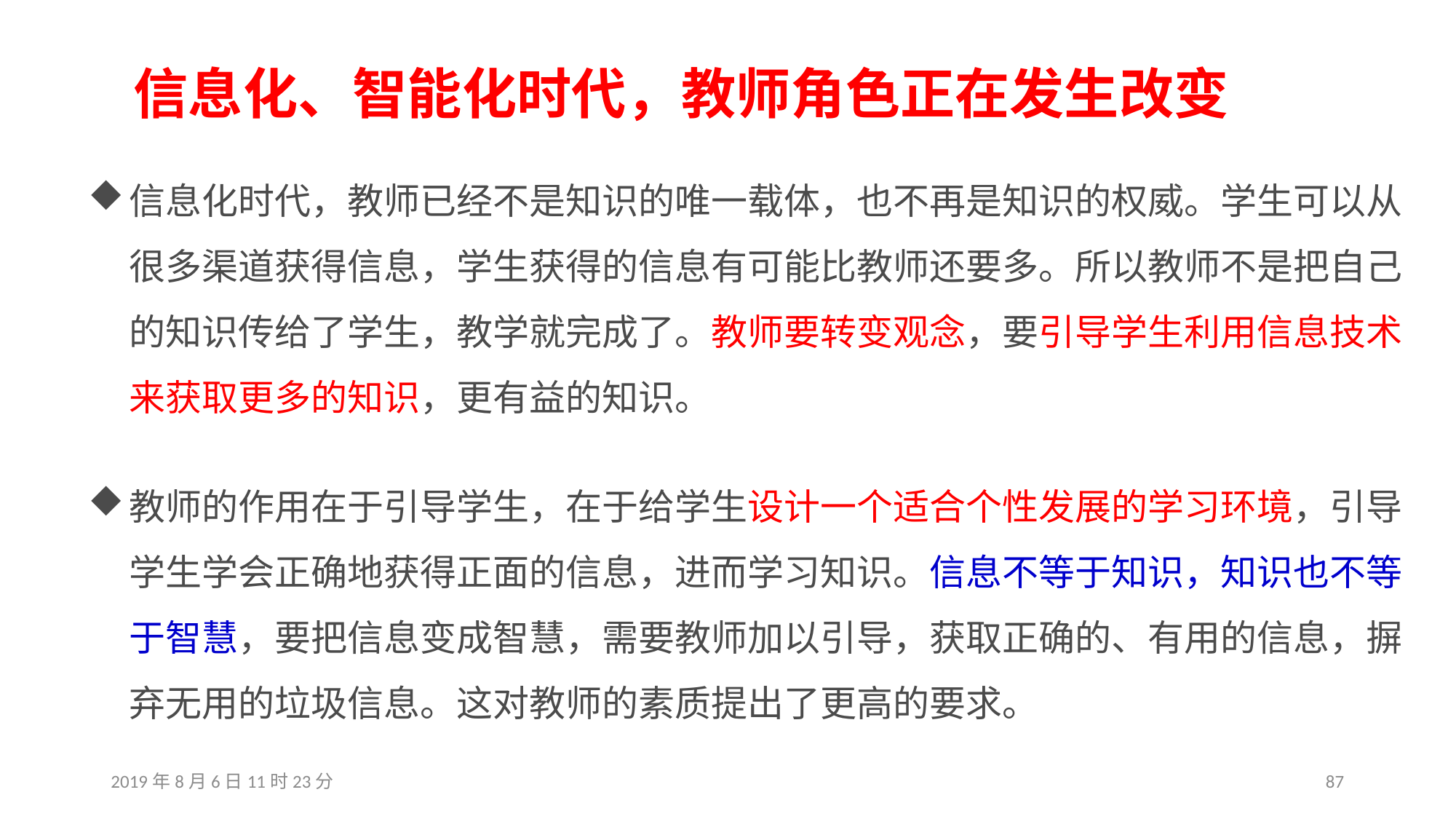

# 信息化、智能化时代，教师角色正在发生改变
信息化时代，教师已经不是知识的唯一载体，也不再是知识的权威。学生可以从很多渠道获得信息，学生获得的信息有可能比教师还要多。所以教师不是把自己的知识传给了学生，教学就完成了。教师要转变观念，要引导学生利用信息技术来获取更多的知识，更有益的知识。

教师的作用在于引导学生，在于给学生设计一个适合个性发展的学习环境，引导学生学会正确地获得正面的信息，进而学习知识。信息不等于知识，知识也不等于智慧，要把信息变成智慧，需要教师加以引导，获取正确的、有用的信息，摒弃无用的垃圾信息。这对教师的素质提出了更高的要求。

2019年8月6日11时23分

87